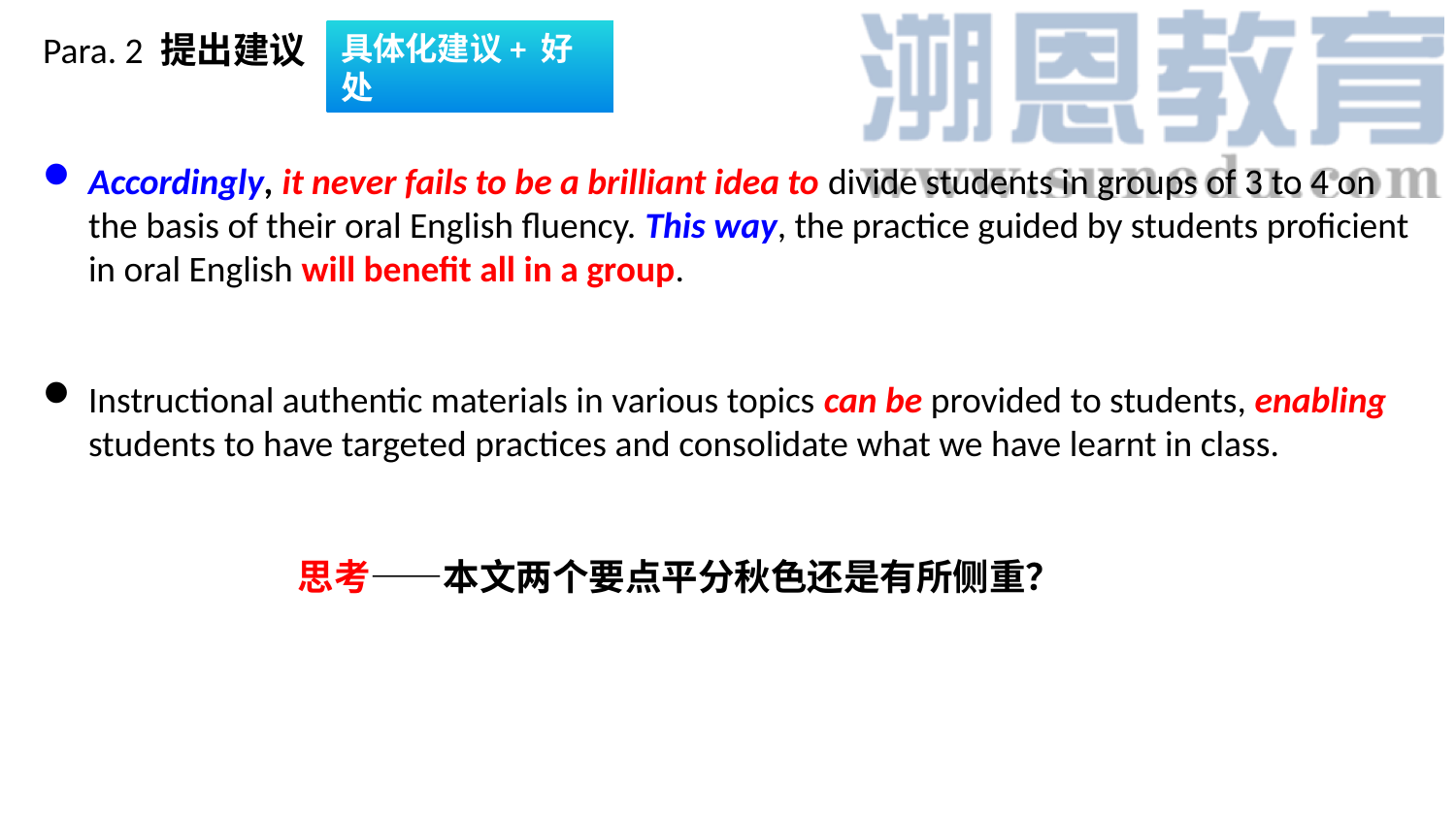

Para. 2 提出建议

Accordingly, it never fails to be a brilliant idea to divide students in groups of 3 to 4 on the basis of their oral English fluency. This way, the practice guided by students proficient in oral English will benefit all in a group.

Instructional authentic materials in various topics can be provided to students, enabling students to have targeted practices and consolidate what we have learnt in class.

具体化建议+ 好处
思考——本文两个要点平分秋色还是有所侧重？